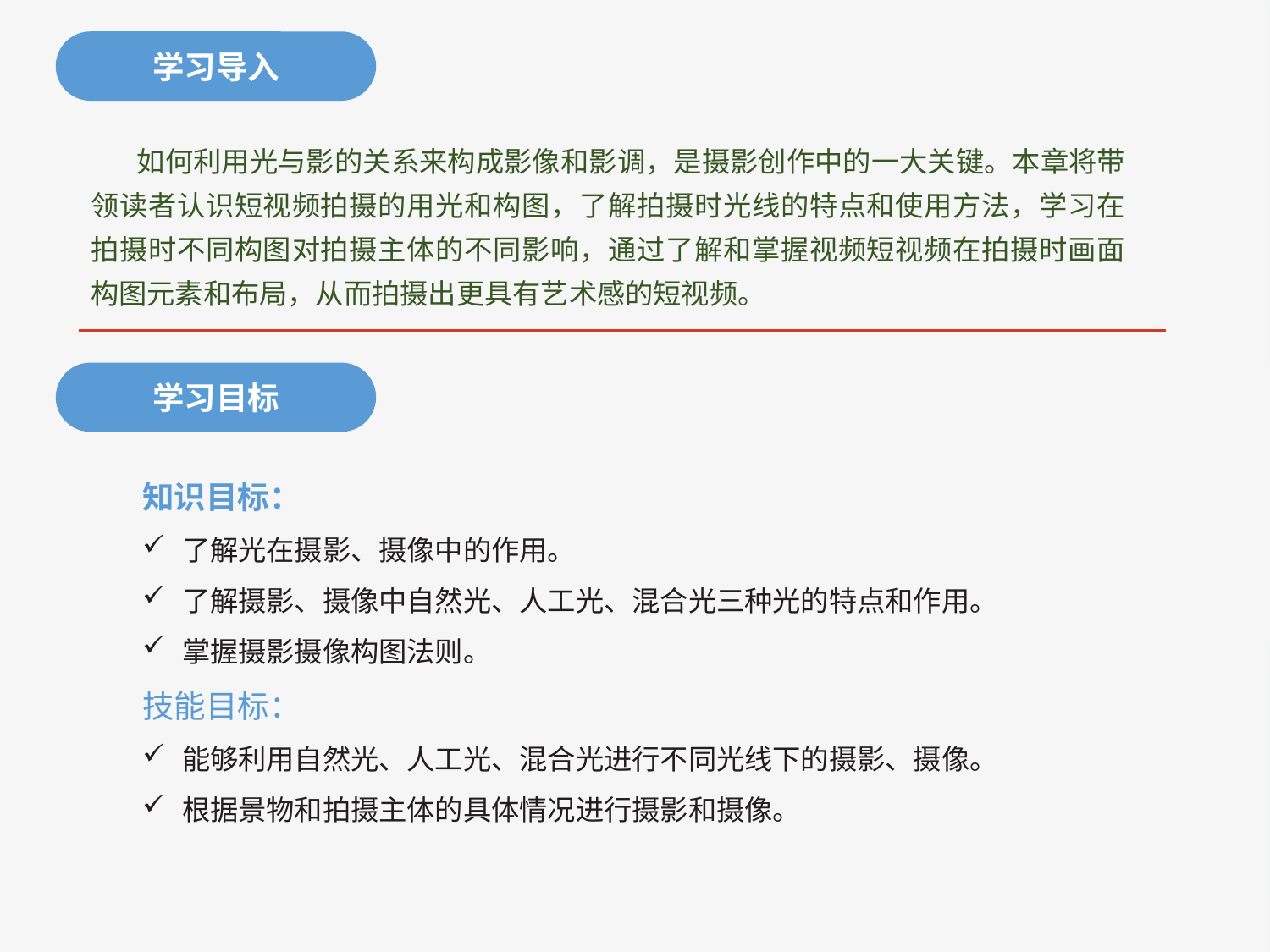

学习导入
      如何利用光与影的关系来构成影像和影调，是摄影创作中的一大关键。本章将带领读者认识短视频拍摄的用光和构图，了解拍摄时光线的特点和使用方法，学习在拍摄时不同构图对拍摄主体的不同影响，通过了解和掌握视频短视频在拍摄时画面构图元素和布局，从而拍摄出更具有艺术感的短视频。
学习目标
知识目标：
了解光在摄影、摄像中的作用。
了解摄影、摄像中自然光、人工光、混合光三种光的特点和作用。
掌握摄影摄像构图法则。
技能目标：
能够利用自然光、人工光、混合光进行不同光线下的摄影、摄像。
根据景物和拍摄主体的具体情况进行摄影和摄像。